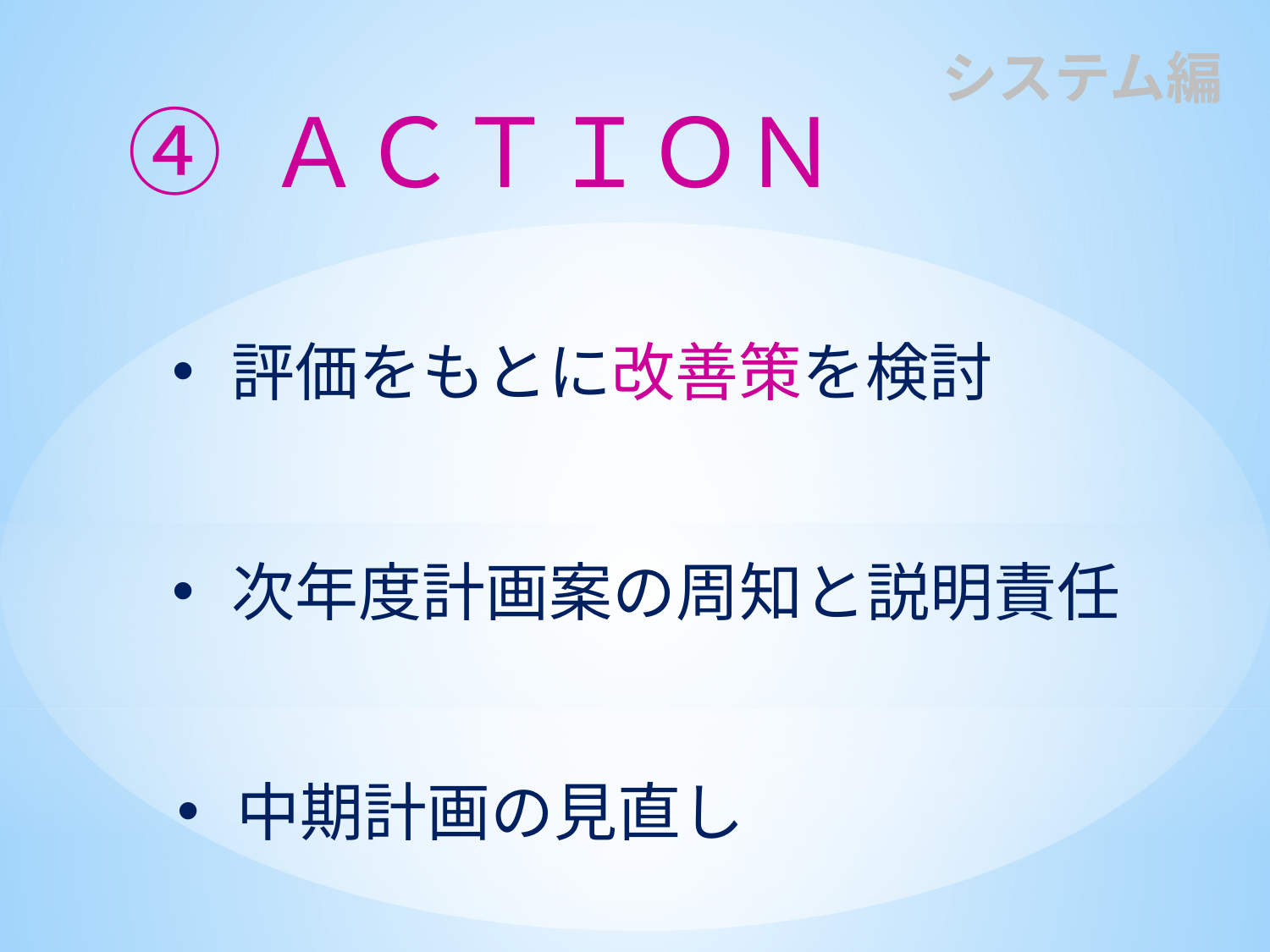

システム編

④ ＡＣＴＩＯＮ
 評価をもとに改善策を検討
 次年度計画案の周知と説明責任
 中期計画の見直し